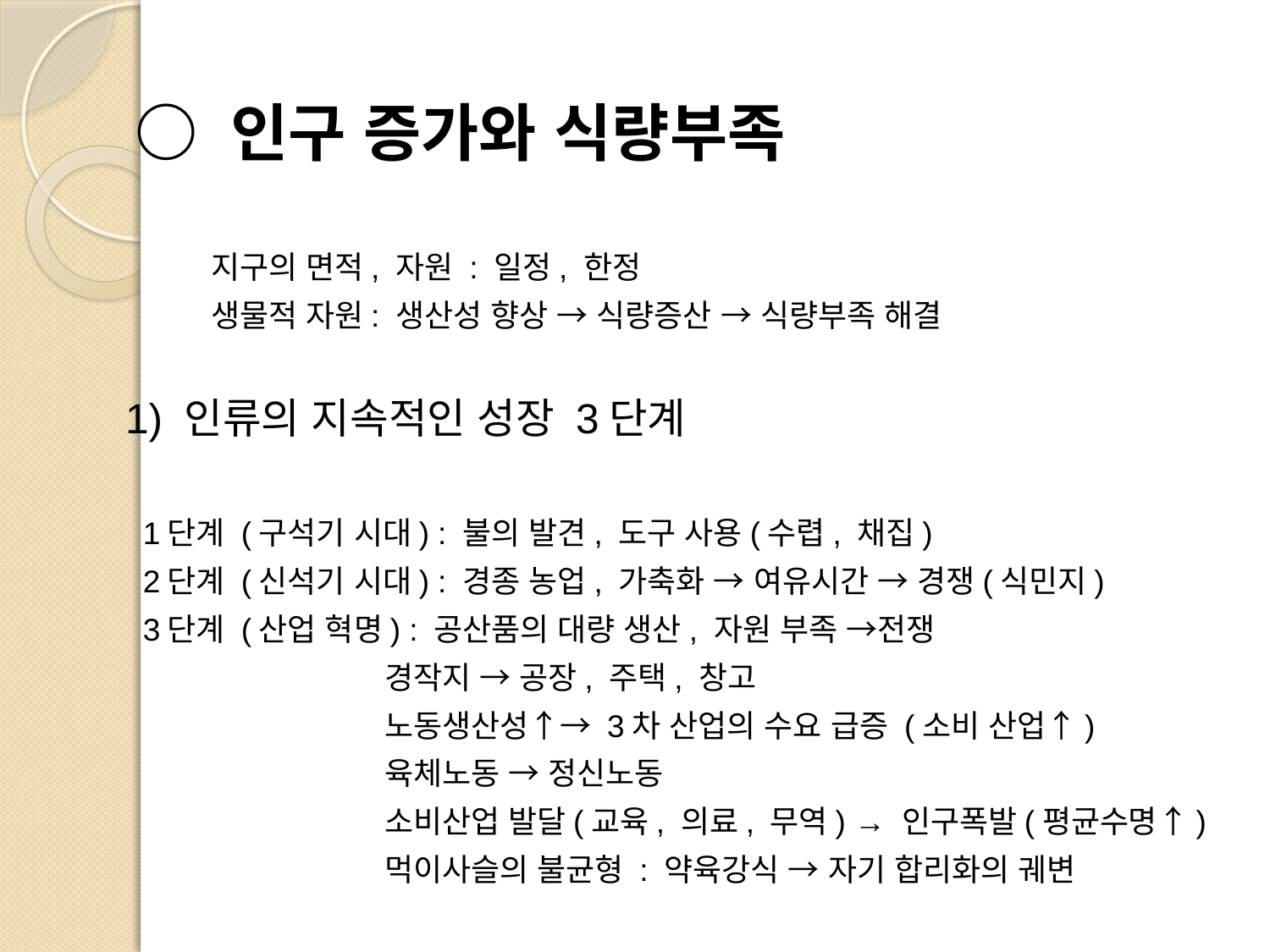

○ 인구 증가와 식량부족

                  지구의 면적, 자원 : 일정, 한정
                  생물적 자원: 생산성 향상 → 식량증산 → 식량부족 해결

         1) 인류의 지속적인 성장 3단계

           1단계 (구석기 시대) : 불의 발견, 도구 사용(수렵, 채집)
           2단계 (신석기 시대) : 경종 농업, 가축화 → 여유시간 → 경쟁(식민지)
           3단계 (산업 혁명) : 공산품의 대량 생산, 자원 부족 →전쟁
                                      경작지 → 공장, 주택, 창고
                                      노동생산성↑→ 3차 산업의 수요 급증 (소비 산업↑)
                                      육체노동 → 정신노동
                                      소비산업 발달(교육, 의료, 무역) → 인구폭발(평균수명↑)
                                      먹이사슬의 불균형 : 약육강식 → 자기 합리화의 궤변